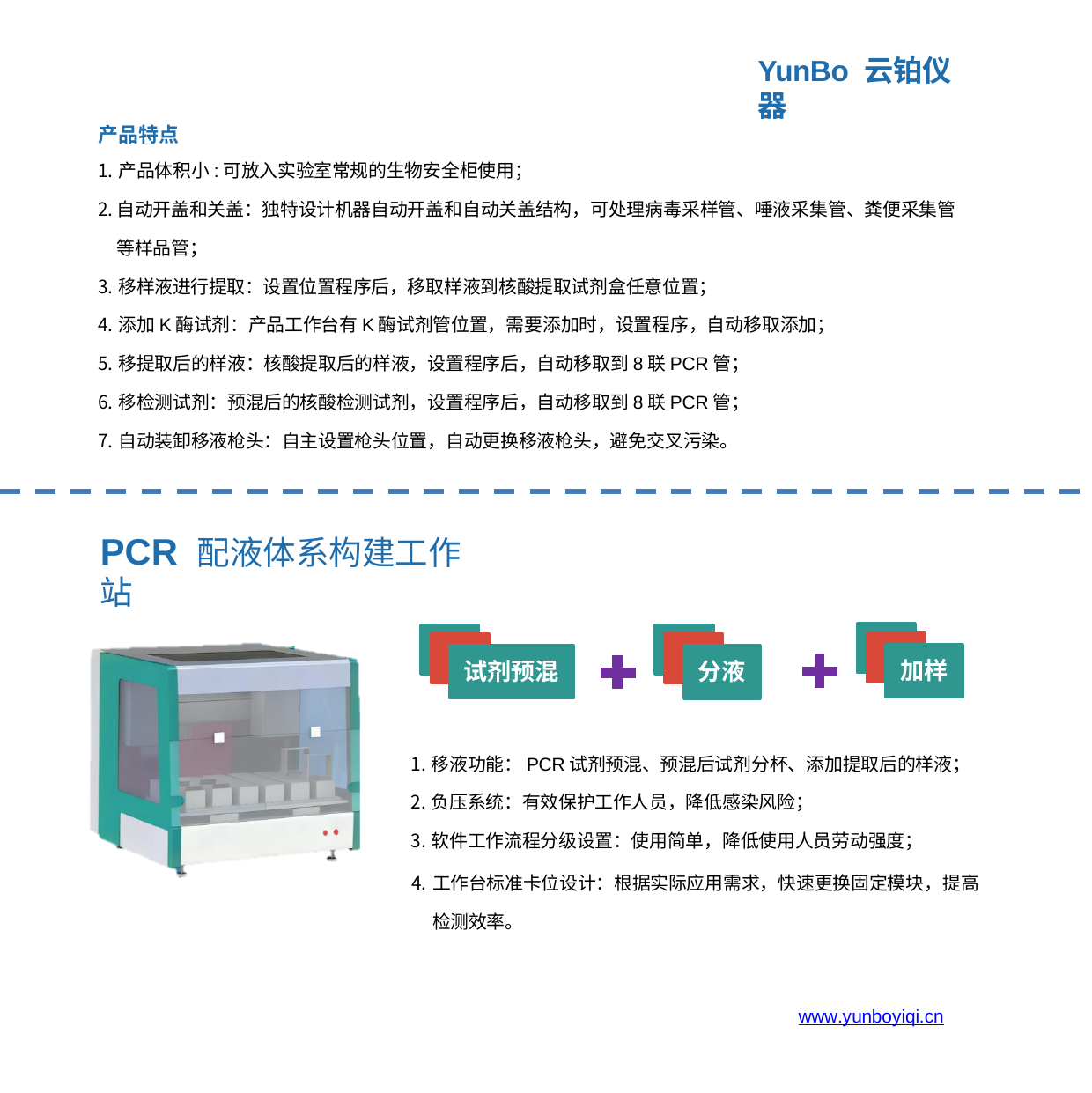

YunBo 云铂仪器
产品特点
产品体积小:可放入实验室常规的生物安全柜使用；
自动开盖和关盖：独特设计机器自动开盖和自动关盖结构，可处理病毒采样管、唾液采集管、粪便采集管 等样品管；
移样液进行提取：设置位置程序后，移取样液到核酸提取试剂盒任意位置；
添加K酶试剂：产品工作台有K酶试剂管位置，需要添加时，设置程序，自动移取添加；
移提取后的样液：核酸提取后的样液，设置程序后，自动移取到8联PCR管；
移检测试剂：预混后的核酸检测试剂，设置程序后，自动移取到8联PCR管；
自动装卸移液枪头：自主设置枪头位置，自动更换移液枪头，避免交叉污染。

PCR 配液体系构建工作站

加样

试剂预混
分液

移液功能：PCR试剂预混、预混后试剂分杯、添加提取后的样液；
负压系统：有效保护工作人员，降低感染风险；
软件工作流程分级设置：使用简单，降低使用人员劳动强度；
工作台标准卡位设计：根据实际应用需求，快速更换固定模块，提高 检测效率。
www.yunboyiqi.cn